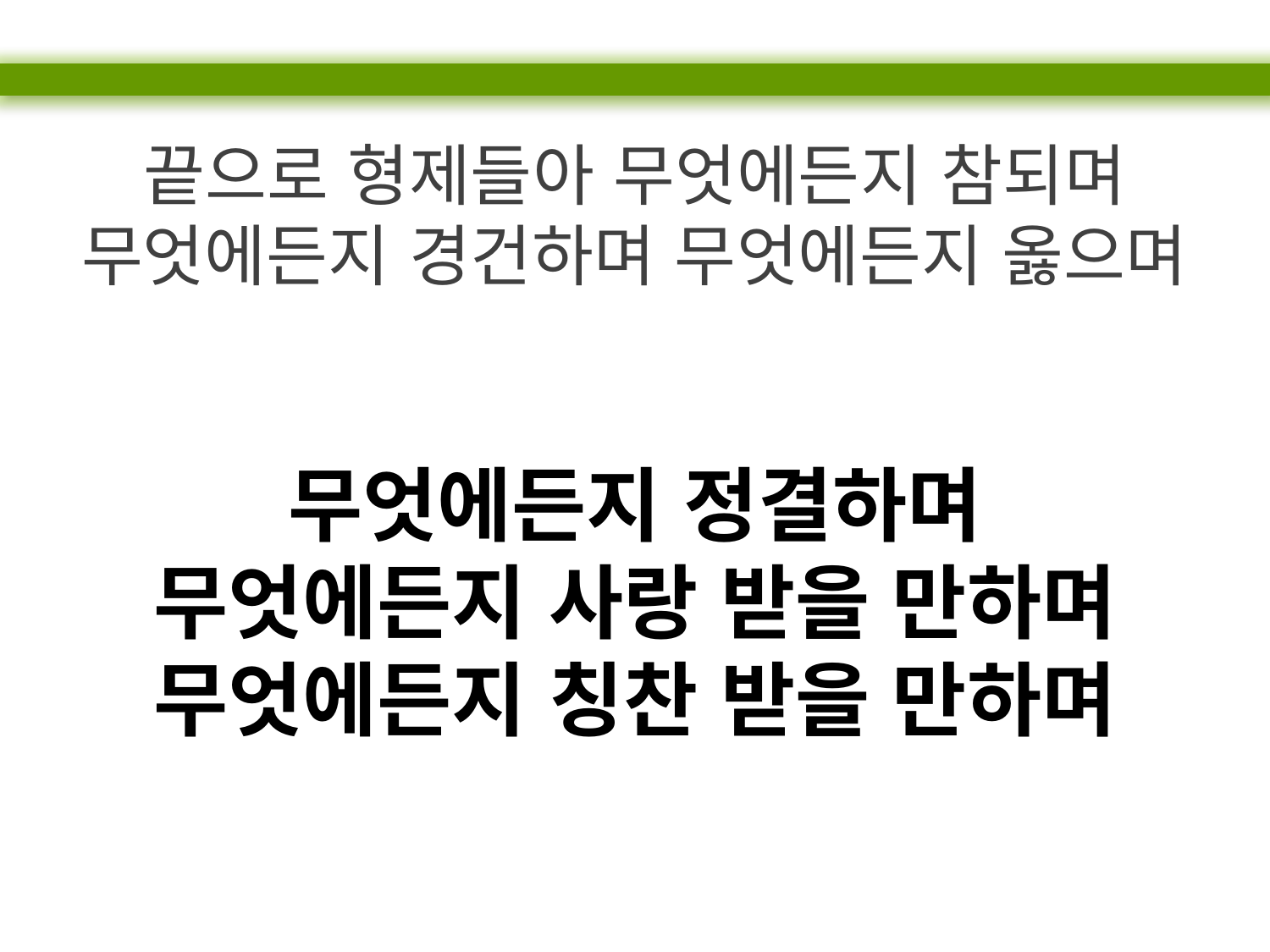

끝으로 형제들아 무엇에든지 참되며
무엇에든지 경건하며 무엇에든지 옳으며
무엇에든지 정결하며
무엇에든지 사랑 받을 만하며
무엇에든지 칭찬 받을 만하며